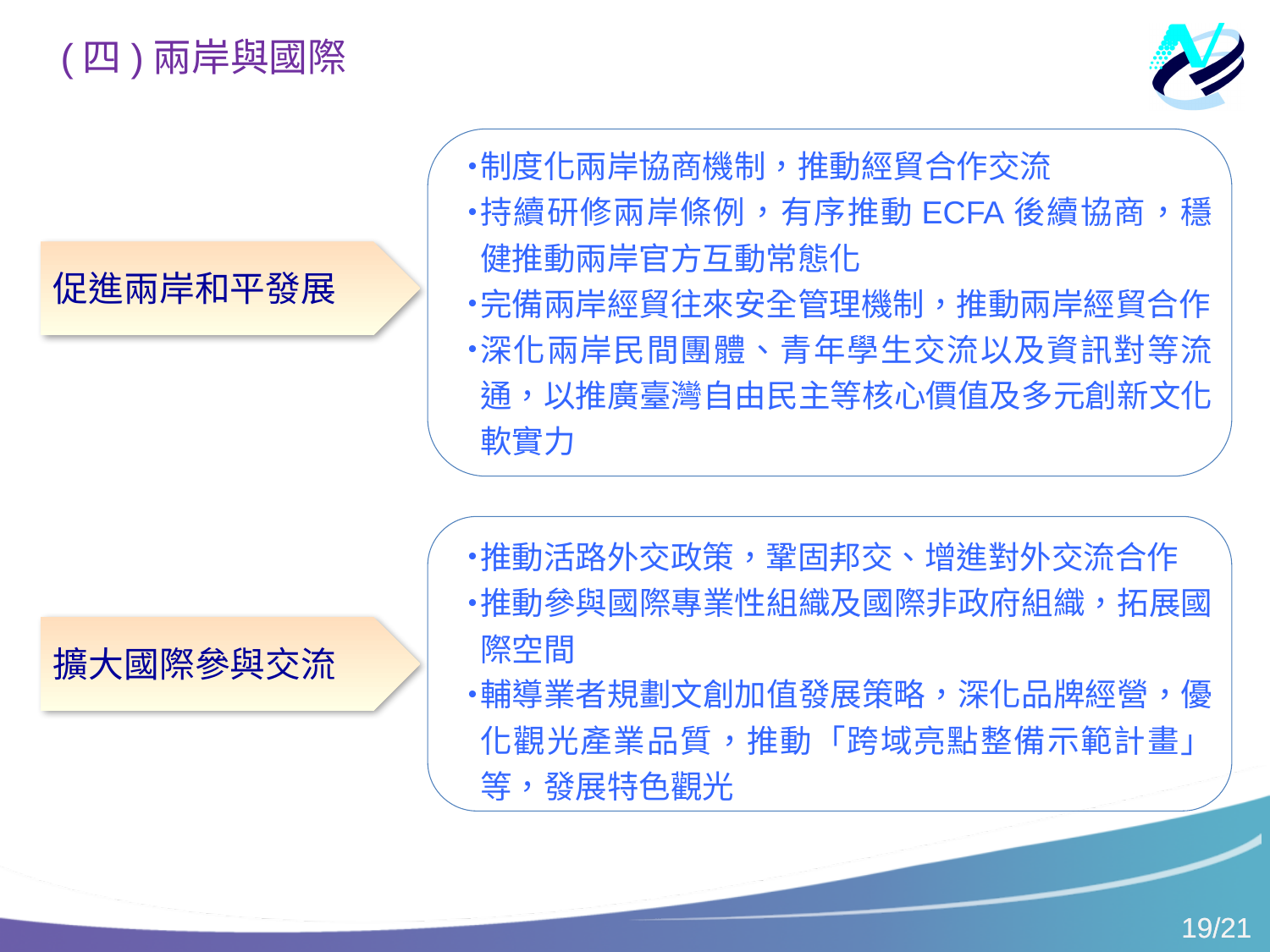

(四)兩岸與國際

制度化兩岸協商機制，推動經貿合作交流
持續研修兩岸條例，有序推動ECFA後續協商，穩健推動兩岸官方互動常態化
完備兩岸經貿往來安全管理機制，推動兩岸經貿合作
深化兩岸民間團體、青年學生交流以及資訊對等流通，以推廣臺灣自由民主等核心價值及多元創新文化軟實力
促進兩岸和平發展

推動活路外交政策，鞏固邦交、增進對外交流合作
推動參與國際專業性組織及國際非政府組織，拓展國際空間
輔導業者規劃文創加值發展策略，深化品牌經營，優化觀光產業品質，推動「跨域亮點整備示範計畫」等，發展特色觀光
擴大國際參與交流